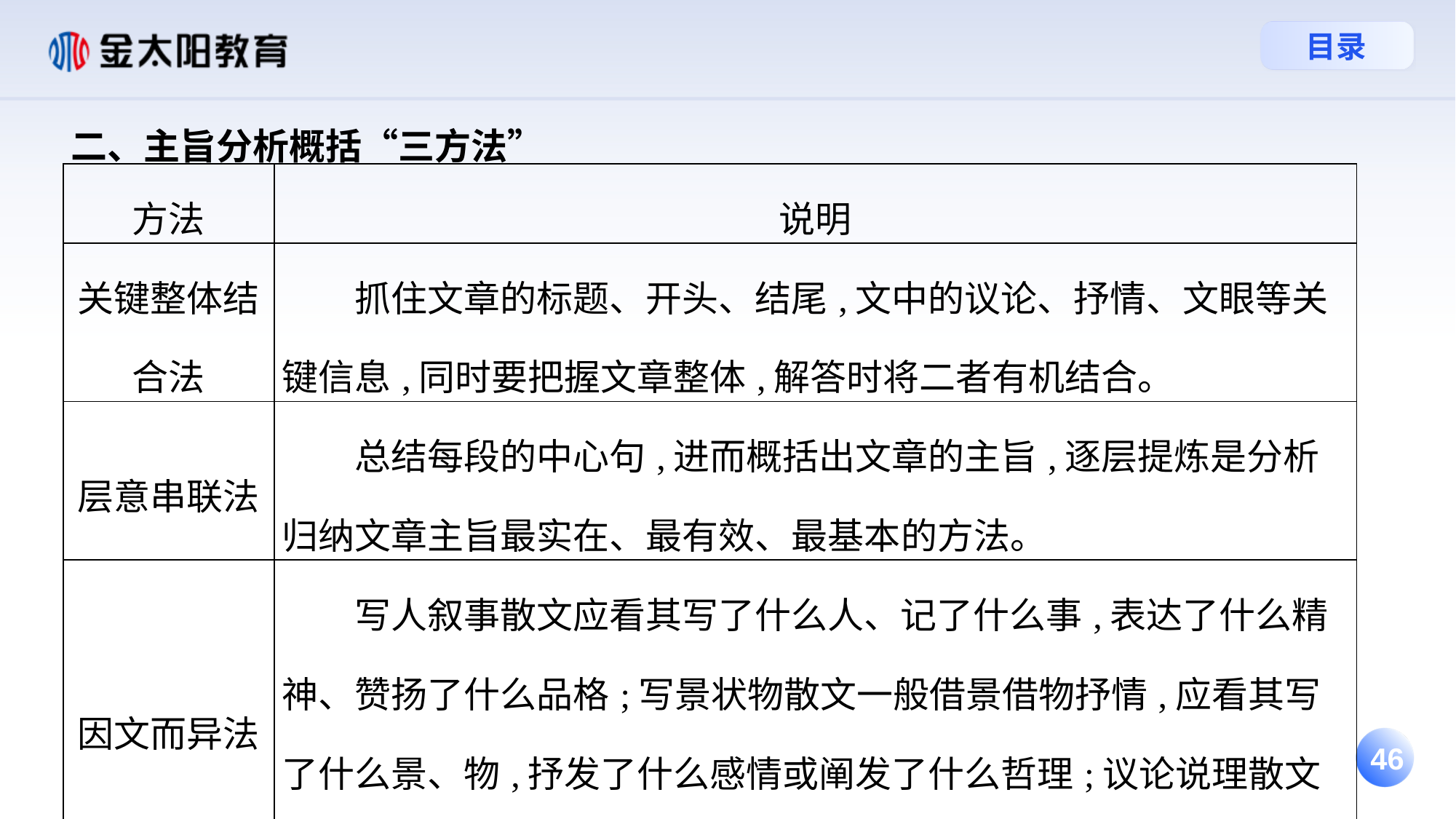

二、主旨分析概括“三方法”
| 方法 | 说明 |
| --- | --- |
| 关键整体结合法 | 抓住文章的标题、开头、结尾,文中的议论、抒情、文眼等关键信息,同时要把握文章整体,解答时将二者有机结合。 |
| 层意串联法 | 总结每段的中心句,进而概括出文章的主旨,逐层提炼是分析归纳文章主旨最实在、最有效、最基本的方法。 |
| 因文而异法 | 写人叙事散文应看其写了什么人、记了什么事,表达了什么精神、赞扬了什么品格;写景状物散文一般借景借物抒情,应看其写了什么景、物,抒发了什么感情或阐发了什么哲理;议论说理散文应看其通过摆事实、讲道理,表明了什么观点等。 |